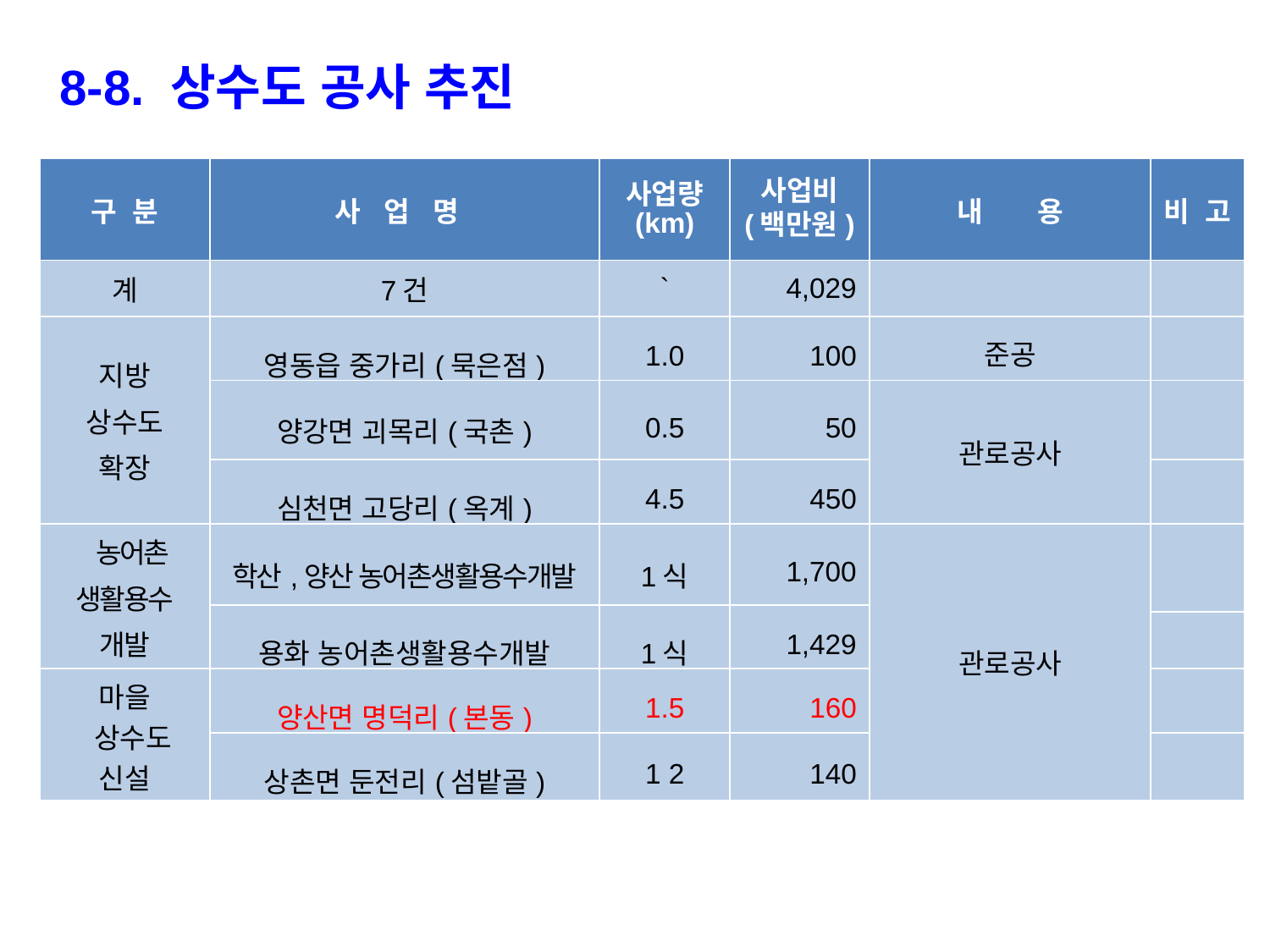

8-8. 상수도 공사 추진
| 구 분 | 사 업 명 | 사업량 (km) | 사업비 (백만원) | 내 용 | 비 고 |
| --- | --- | --- | --- | --- | --- |
| 계 | 7건 | ` | 4,029 |  |  |
| 지방 상수도 확장 | 영동읍 중가리(묵은점) | 1.0 | 100 | 준공 |  |
|  | 양강면 괴목리(국촌) | 0.5 | 50 | 관로공사 |  |
|  | 심천면 고당리(옥계) | 4.5 | 450 |  |  |
| 농어촌 생활용수 개발 | 학산,양산 농어촌생활용수개발 | 1식 | 1,700 | 관로공사 |  |
|  | 용화 농어촌생활용수개발 | 1식 | 1,429 |  |  |
|  |  |  |  |  |  |
| 마을 상수도 신설 | 양산면 명덕리(본동) | 1.5 | 160 |  |  |
|  | 상촌면 둔전리(섬밭골) | 1 2 | 140 |  |  |